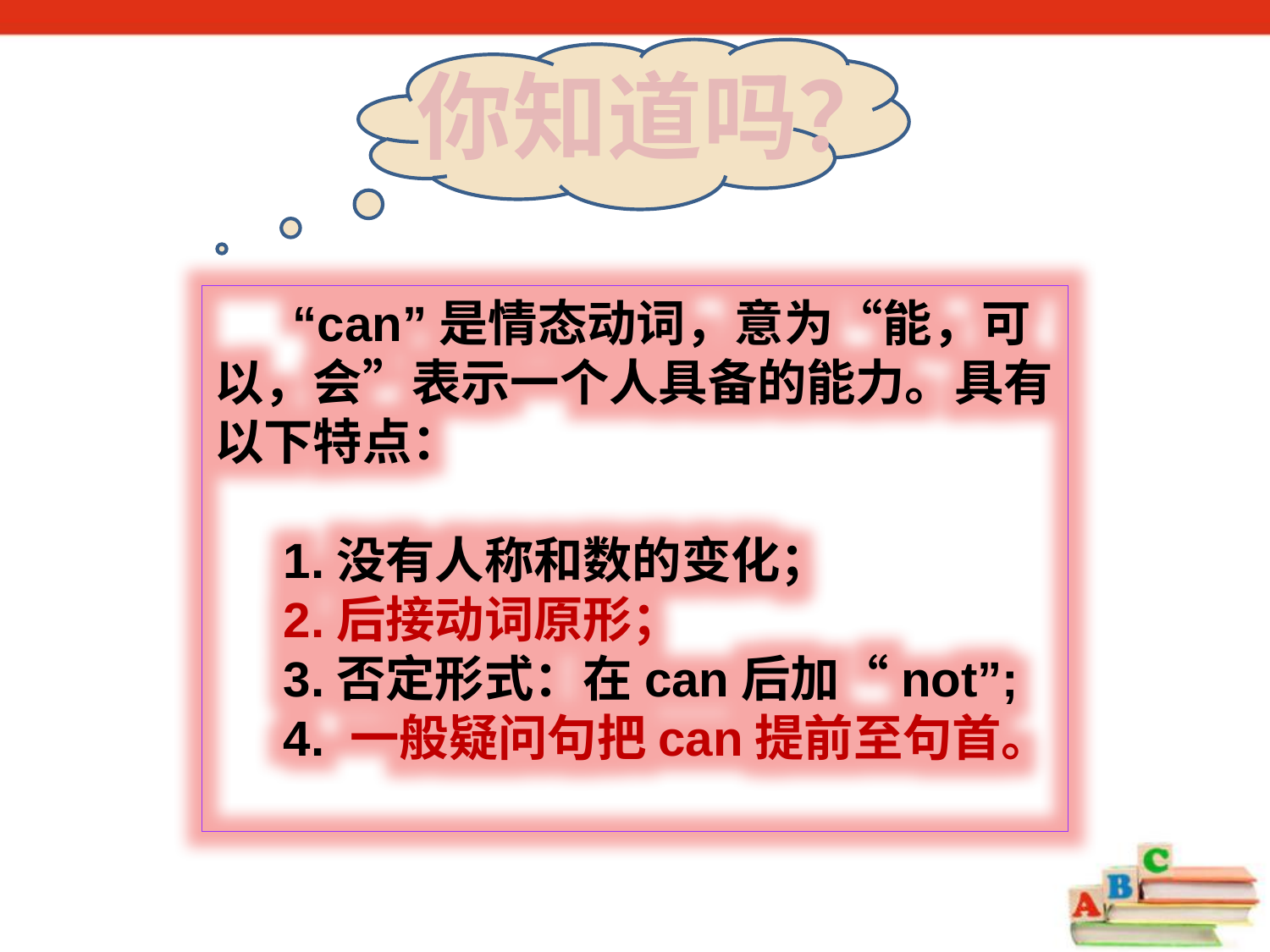

你知道吗？
        “can”是情态动词，意为“能，可以，会”表示一个人具备的能力。具有以下特点：

     1.没有人称和数的变化；
     2.后接动词原形；
     3.否定形式：在can后加“not”;
     4. 一般疑问句把can提前至句首。